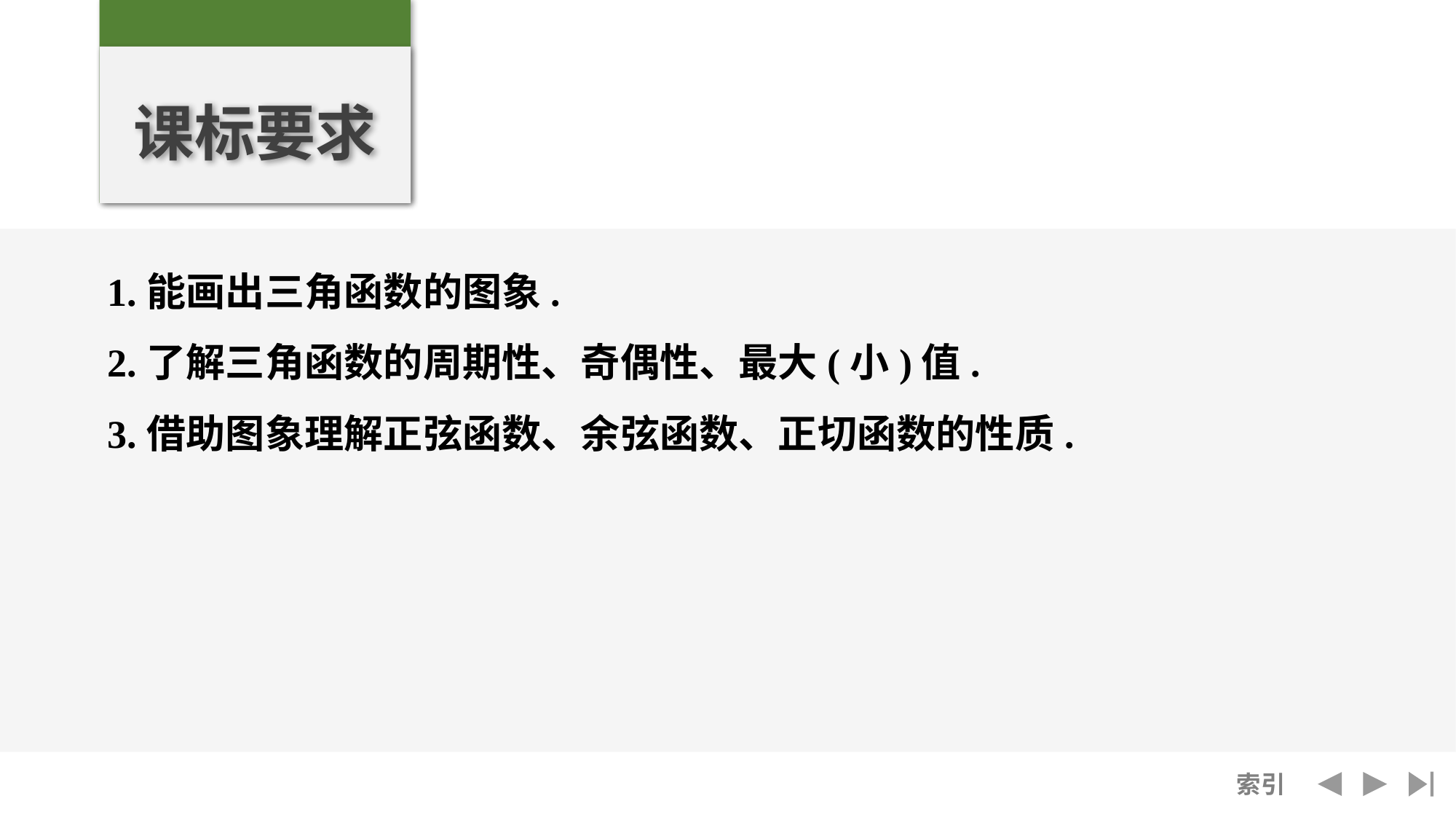

1.能画出三角函数的图象.
2.了解三角函数的周期性、奇偶性、最大(小)值.
3.借助图象理解正弦函数、余弦函数、正切函数的性质.